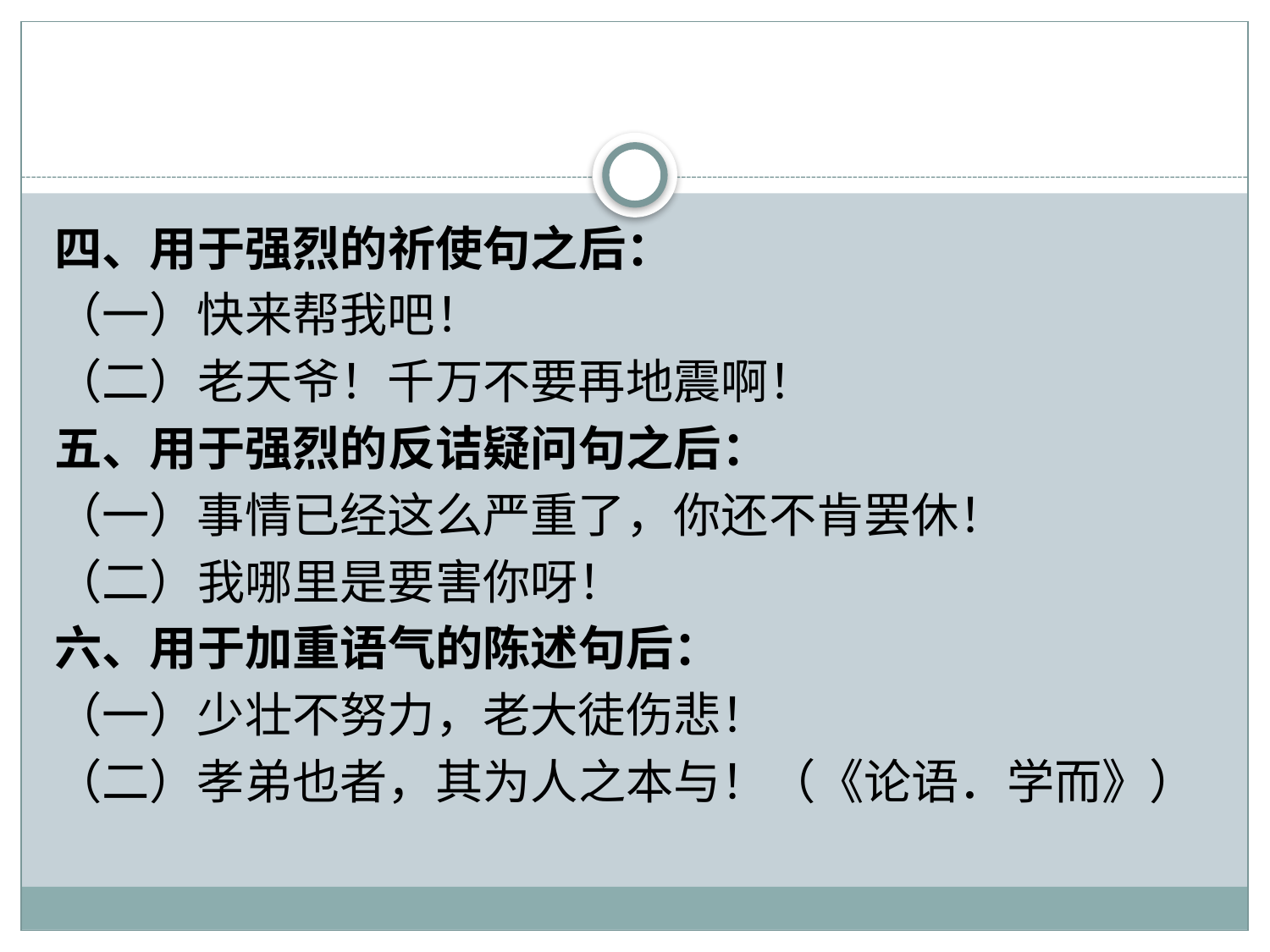

#
四、用于强烈的祈使句之后：
（一）快来帮我吧！
（二）老天爷！千万不要再地震啊！
五、用于强烈的反诘疑问句之后：
（一）事情已经这么严重了，你还不肯罢休！
（二）我哪里是要害你呀！
六、用于加重语气的陈述句后：
（一）少壮不努力，老大徒伤悲！
（二）孝弟也者，其为人之本与！（《论语．学而》）